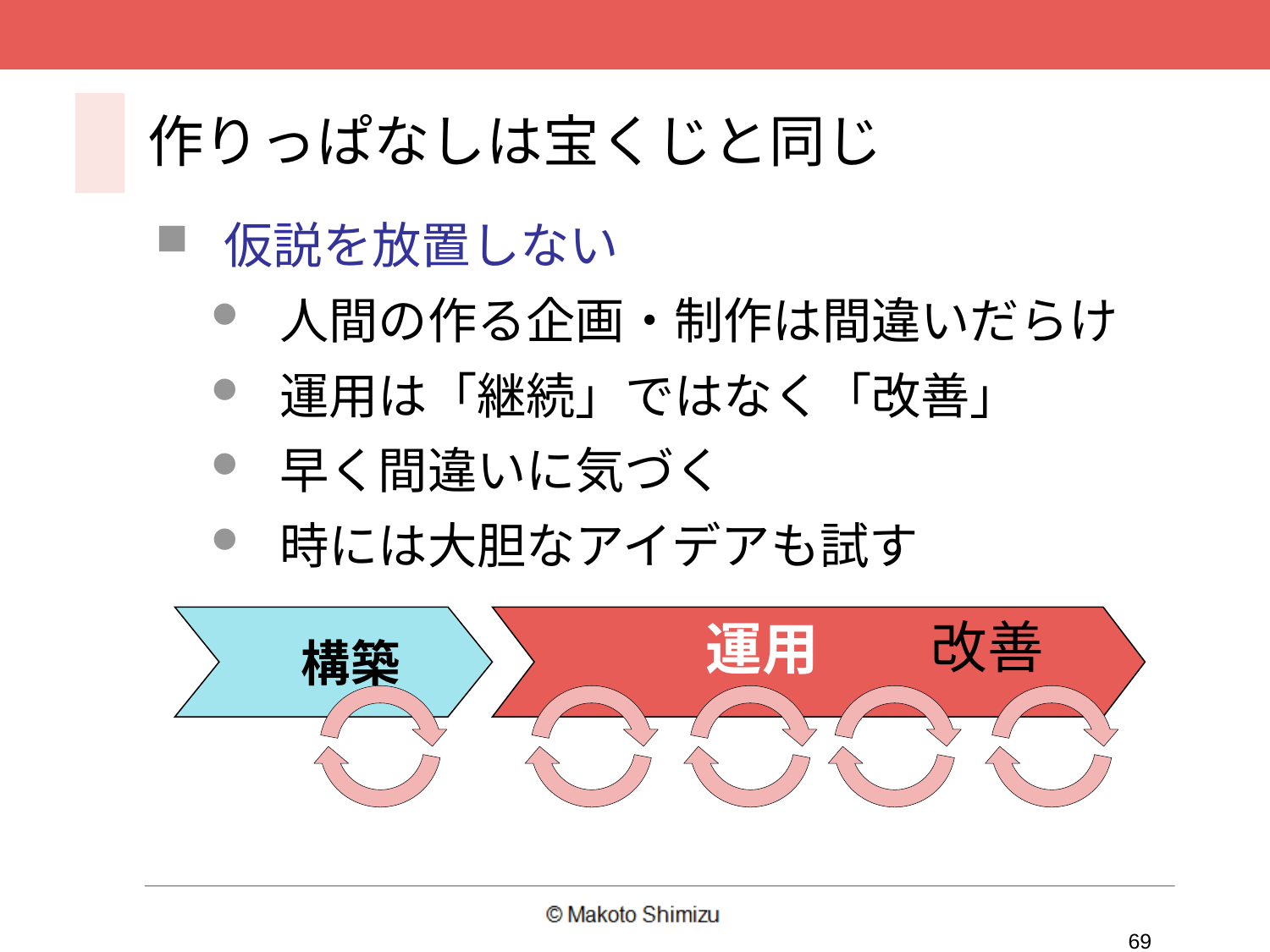

作りっぱなしは宝くじと同じ
仮説を放置しない
人間の作る企画・制作は間違いだらけ
運用は「継続」ではなく「改善」
早く間違いに気づく
時には大胆なアイデアも試す
改善
　構築
運用